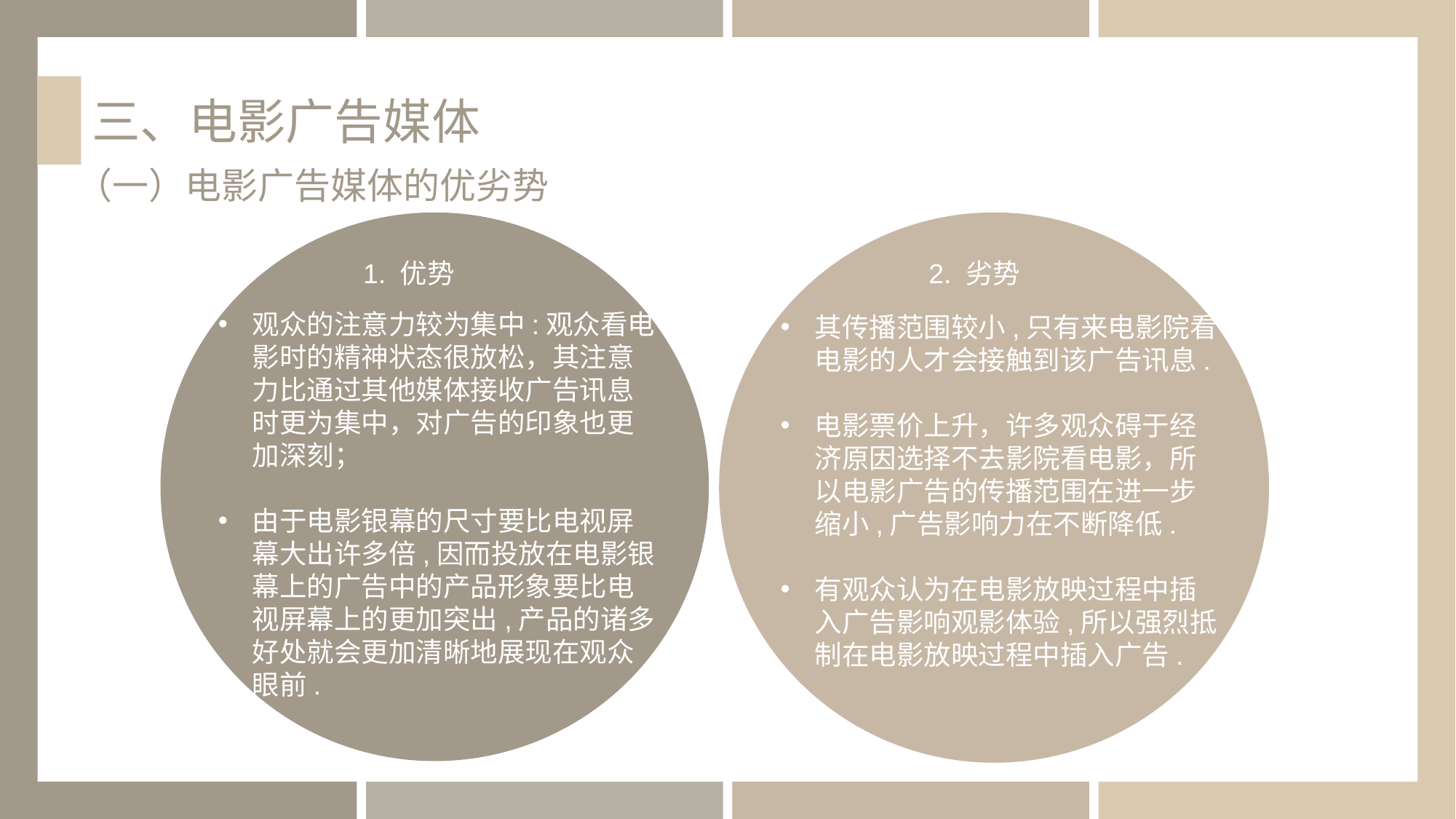

三、电影广告媒体
（一）电影广告媒体的优劣势

1. 优势

其传播范围较小,只有来电影院看电影的人才会接触到该广告讯息.

电影票价上升，许多观众碍于经济原因选择不去影院看电影，所以电影广告的传播范围在进一步缩小,广告影响力在不断降低.

有观众认为在电影放映过程中插入广告影响观影体验,所以强烈抵制在电影放映过程中插入广告.
2. 劣势
观众的注意力较为集中:观众看电影时的精神状态很放松，其注意力比通过其他媒体接收广告讯息时更为集中，对广告的印象也更加深刻；

由于电影银幕的尺寸要比电视屏幕大出许多倍,因而投放在电影银幕上的广告中的产品形象要比电视屏幕上的更加突出,产品的诸多好处就会更加清晰地展现在观众眼前.